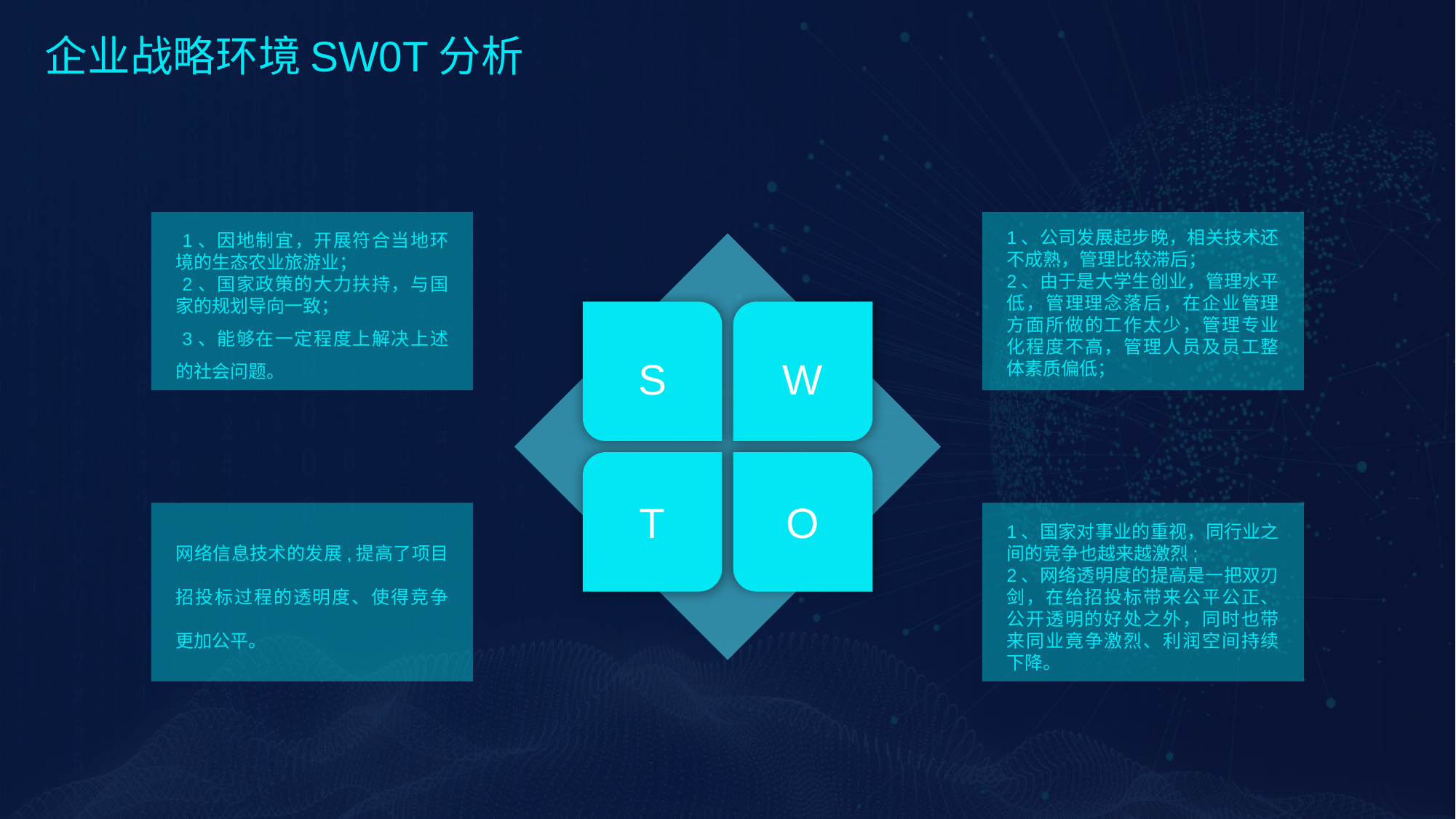

企业战略环境SW0T分析

 1、因地制宜，开展符合当地环境的生态农业旅游业；
 2、国家政策的大力扶持，与国家的规划导向一致；
 3、能够在一定程度上解决上述的社会问题。

1、公司发展起步晚，相关技术还不成熟，管理比较滞后；
2、由于是大学生创业，管理水平低，管理理念落后，在企业管理方面所做的工作太少，管理专业化程度不高，管理人员及员工整体素质偏低；

S

W

T

O

网络信息技术的发展,提高了项目招投标过程的透明度、使得竞争更加公平。

1、国家对事业的重视，同行业之间的竞争也越来越激烈;
2、网络透明度的提高是一把双刃剑，在给招投标带来公平公正、公开透明的好处之外，同时也带来同业竟争激烈、利润空间持续下降。